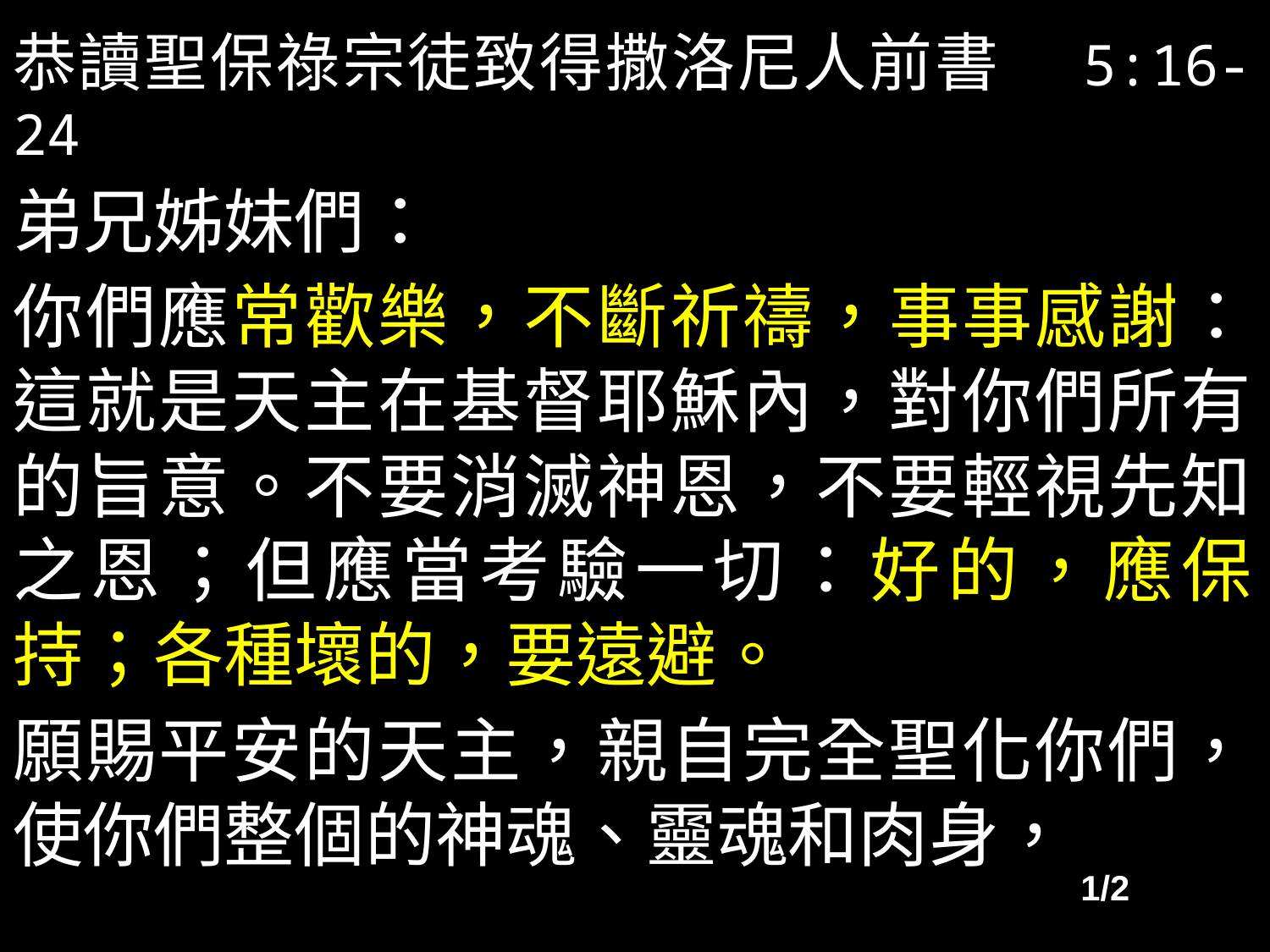

恭讀聖保祿宗徒致得撒洛尼人前書　5:16-24
弟兄姊妹們：
你們應常歡樂，不斷祈禱，事事感謝：這就是天主在基督耶穌內，對你們所有的旨意。不要消滅神恩，不要輕視先知之恩；但應當考驗一切：好的，應保持；各種壞的，要遠避。
願賜平安的天主，親自完全聖化你們，使你們整個的神魂、靈魂和肉身，
1/2